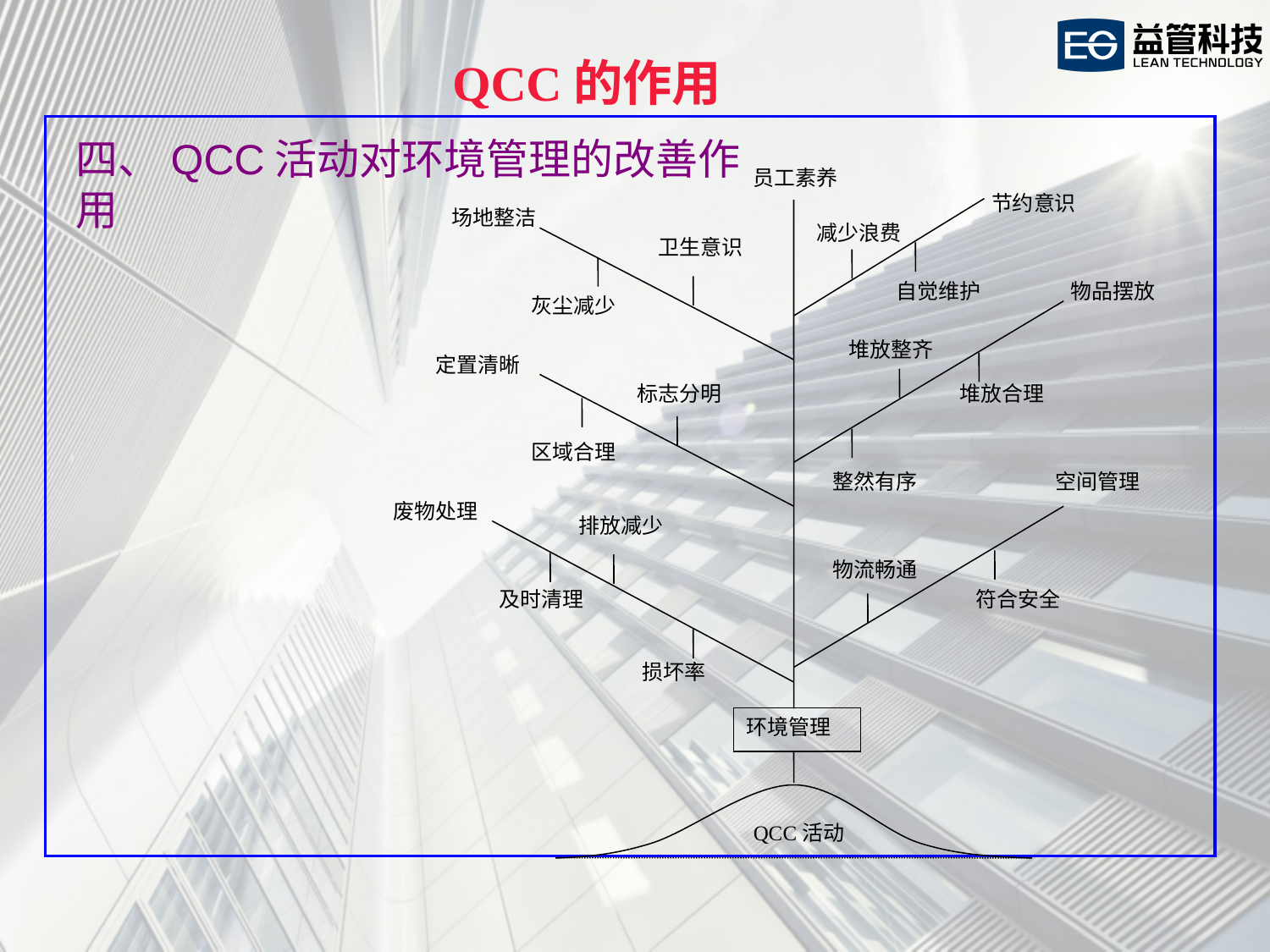

QCC的作用

四、QCC活动对环境管理的改善作用
员工素养
节约意识
场地整洁

减少浪费

卫生意识

自觉维护
物品摆放

灰尘减少

堆放整齐
定置清晰

标志分明
堆放合理

区域合理
整然有序
空间管理
废物处理
排放减少

物流畅通

及时清理
符合安全

损坏率
环境管理

QCC活动